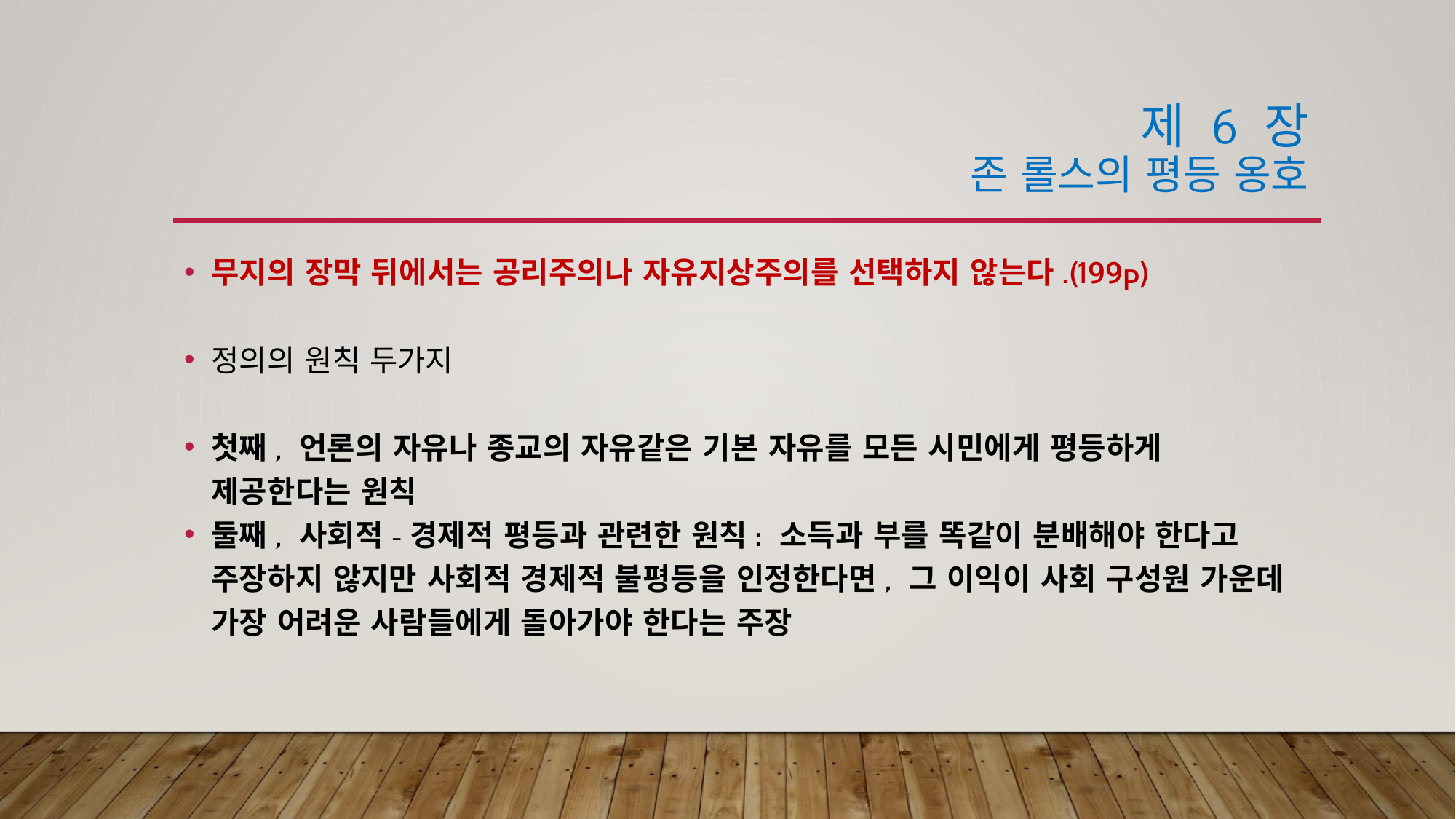

# 제 6 장 존 롤스의 평등 옹호
무지의 장막 뒤에서는 공리주의나 자유지상주의를 선택하지 않는다.(199p)

정의의 원칙 두가지

첫째, 언론의 자유나 종교의 자유같은 기본 자유를 모든 시민에게 평등하게 제공한다는 원칙
둘째, 사회적-경제적 평등과 관련한 원칙: 소득과 부를 똑같이 분배해야 한다고 주장하지 않지만 사회적 경제적 불평등을 인정한다면, 그 이익이 사회 구성원 가운데 가장 어려운 사람들에게 돌아가야 한다는 주장